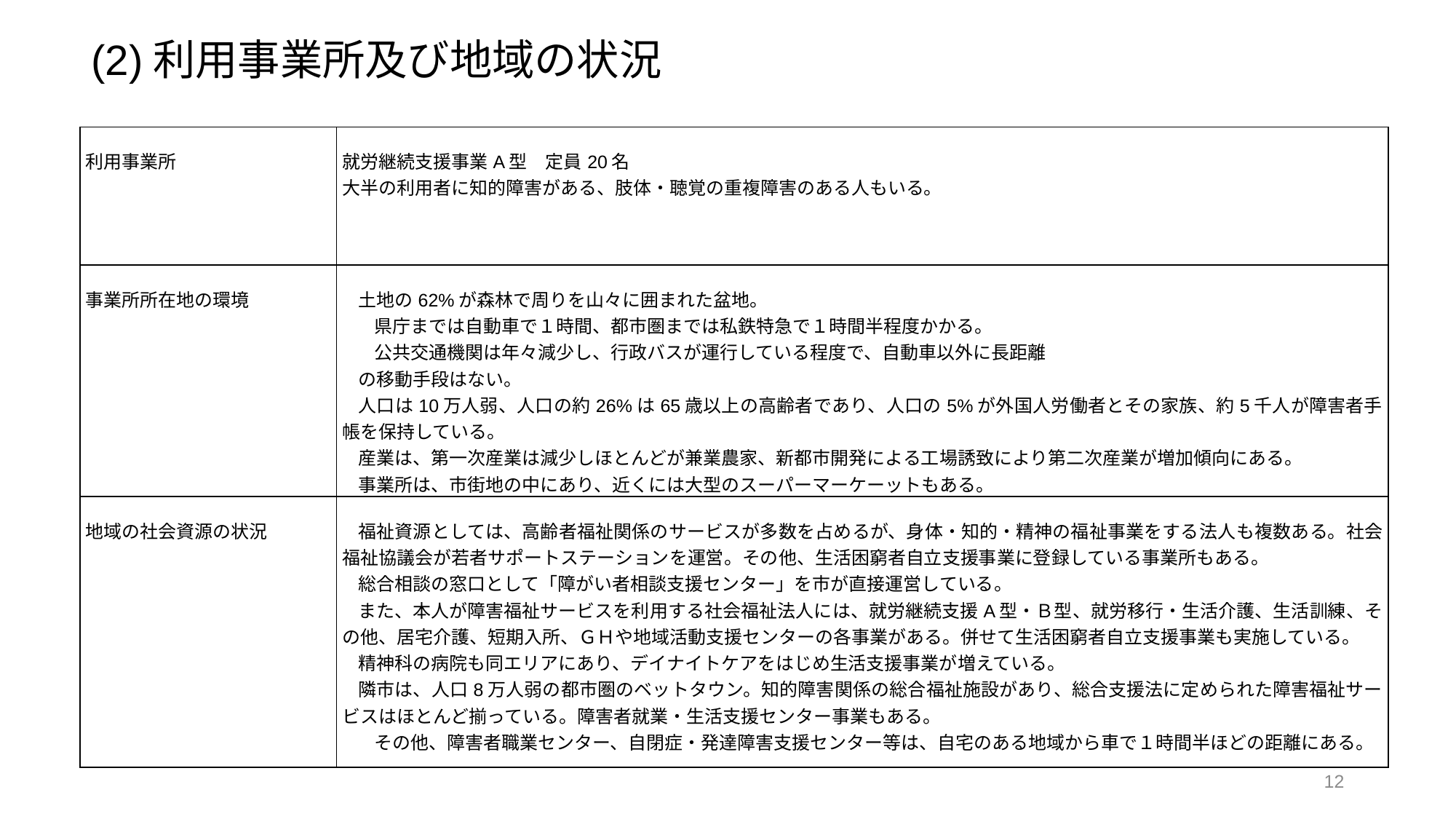

# (2)利用事業所及び地域の状況
| 利用事業所 | 就労継続支援事業A型　定員20名 大半の利用者に知的障害がある、肢体・聴覚の重複障害のある人もいる。 |
| --- | --- |
| 事業所所在地の環境 | 土地の62%が森林で周りを山々に囲まれた盆地。 県庁までは自動車で１時間、都市圏までは私鉄特急で１時間半程度かかる。 公共交通機関は年々減少し、行政バスが運行している程度で、自動車以外に長距離 の移動手段はない。 人口は10万人弱、人口の約26%は65歳以上の高齢者であり、人口の5%が外国人労働者とその家族、約5千人が障害者手帳を保持している。 産業は、第一次産業は減少しほとんどが兼業農家、新都市開発による工場誘致により第二次産業が増加傾向にある。 事業所は、市街地の中にあり、近くには大型のスーパーマーケーットもある。 |
| 地域の社会資源の状況 | 福祉資源としては、高齢者福祉関係のサービスが多数を占めるが、身体・知的・精神の福祉事業をする法人も複数ある。社会福祉協議会が若者サポートステーションを運営。その他、生活困窮者自立支援事業に登録している事業所もある。 総合相談の窓口として「障がい者相談支援センター」を市が直接運営している。 また、本人が障害福祉サービスを利用する社会福祉法人には、就労継続支援A型・Ｂ型、就労移行・生活介護、生活訓練、その他、居宅介護、短期入所、ＧＨや地域活動支援センターの各事業がある。併せて生活困窮者自立支援事業も実施している。 精神科の病院も同エリアにあり、デイナイトケアをはじめ生活支援事業が増えている。 隣市は、人口8万人弱の都市圏のベットタウン。知的障害関係の総合福祉施設があり、総合支援法に定められた障害福祉サービスはほとんど揃っている。障害者就業・生活支援センター事業もある。 その他、障害者職業センター、自閉症・発達障害支援センター等は、自宅のある地域から車で１時間半ほどの距離にある。 |
12